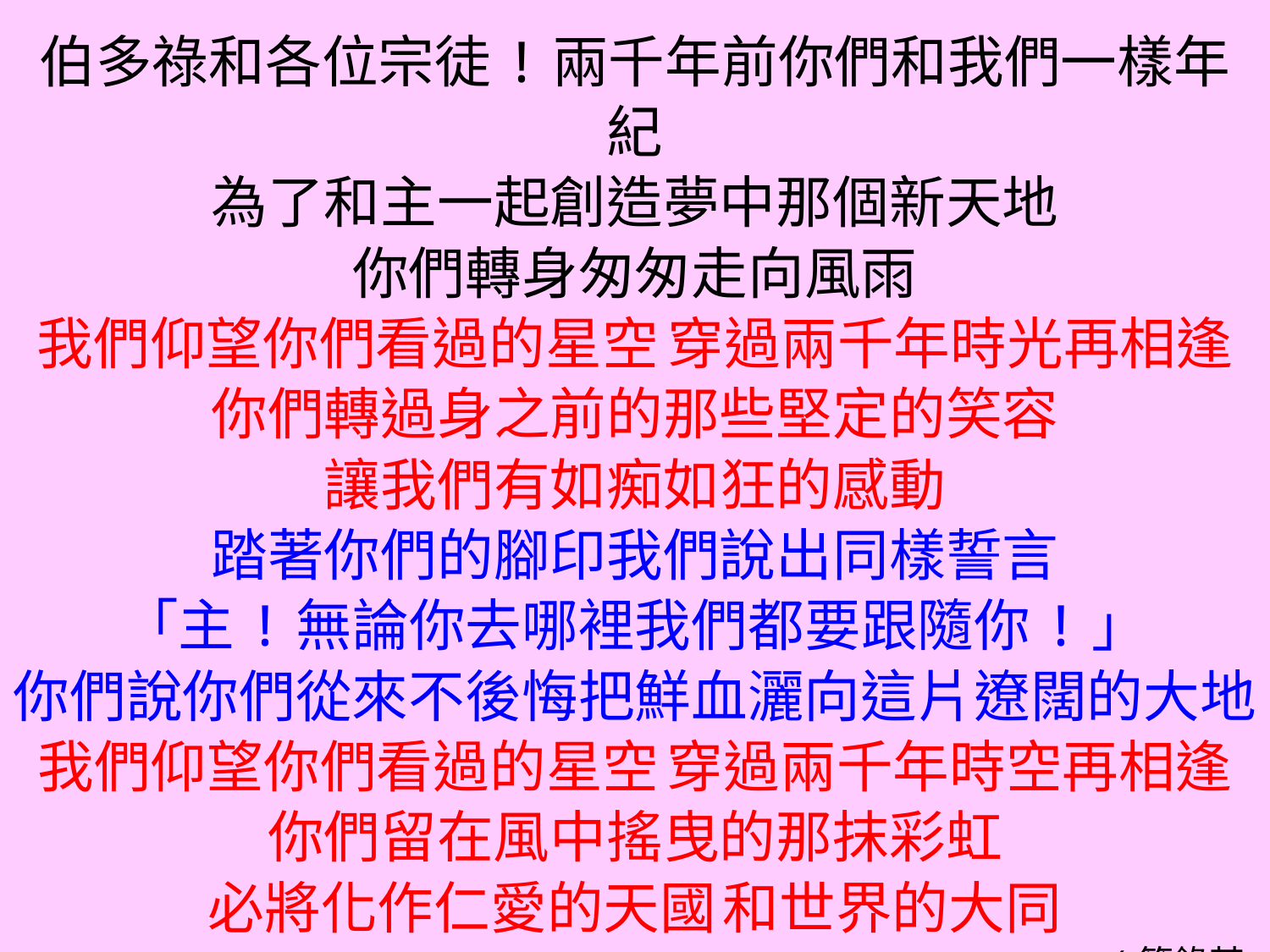

伯多祿和各位宗徒!兩千年前你們和我們一樣年紀
為了和主一起創造夢中那個新天地
你們轉身匆匆走向風雨
我們仰望你們看過的星空 穿過兩千年時光再相逢
你們轉過身之前的那些堅定的笑容
讓我們有如痴如狂的感動
踏著你們的腳印我們說出同樣誓言
「主!無論你去哪裡我們都要跟隨你!」
你們說你們從來不後悔把鮮血灑向這片遼闊的大地
我們仰望你們看過的星空 穿過兩千年時空再相逢
你們留在風中搖曳的那抹彩虹
必將化作仁愛的天國 和世界的大同
                                (節錄某一年的春節)